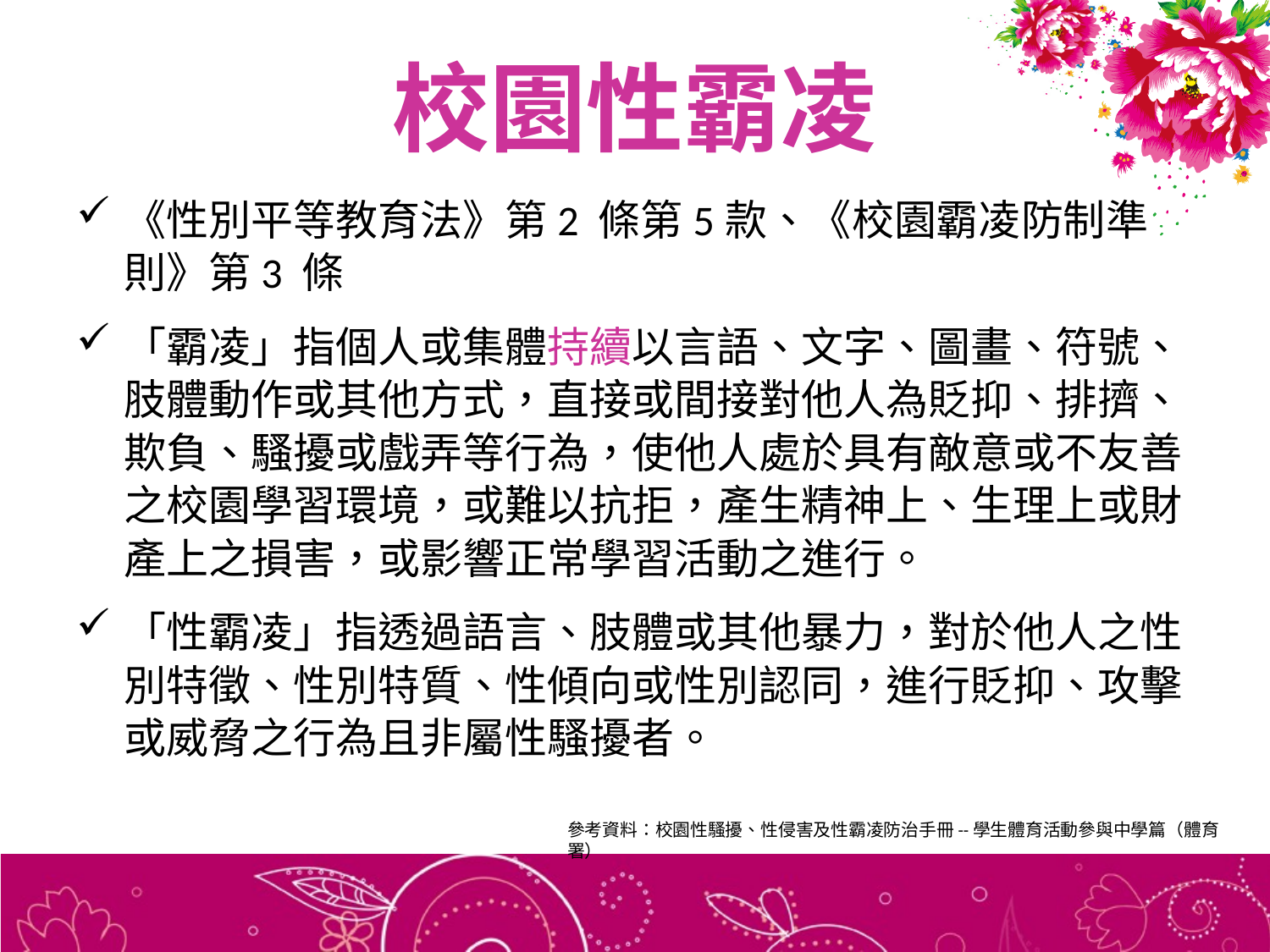

# 校園性霸凌
《性別平等教育法》第2 條第5款、《校園霸凌防制準則》第3 條
「霸凌」指個人或集體持續以言語、文字、圖畫、符號、肢體動作或其他方式，直接或間接對他人為貶抑、排擠、欺負、騷擾或戲弄等行為，使他人處於具有敵意或不友善之校園學習環境，或難以抗拒，產生精神上、生理上或財產上之損害，或影響正常學習活動之進行。
「性霸凌」指透過語言、肢體或其他暴力，對於他人之性別特徵、性別特質、性傾向或性別認同，進行貶抑、攻擊或威脅之行為且非屬性騷擾者。

參考資料：校園性騷擾、性侵害及性霸凌防治手冊--學生體育活動參與中學篇（體育署）